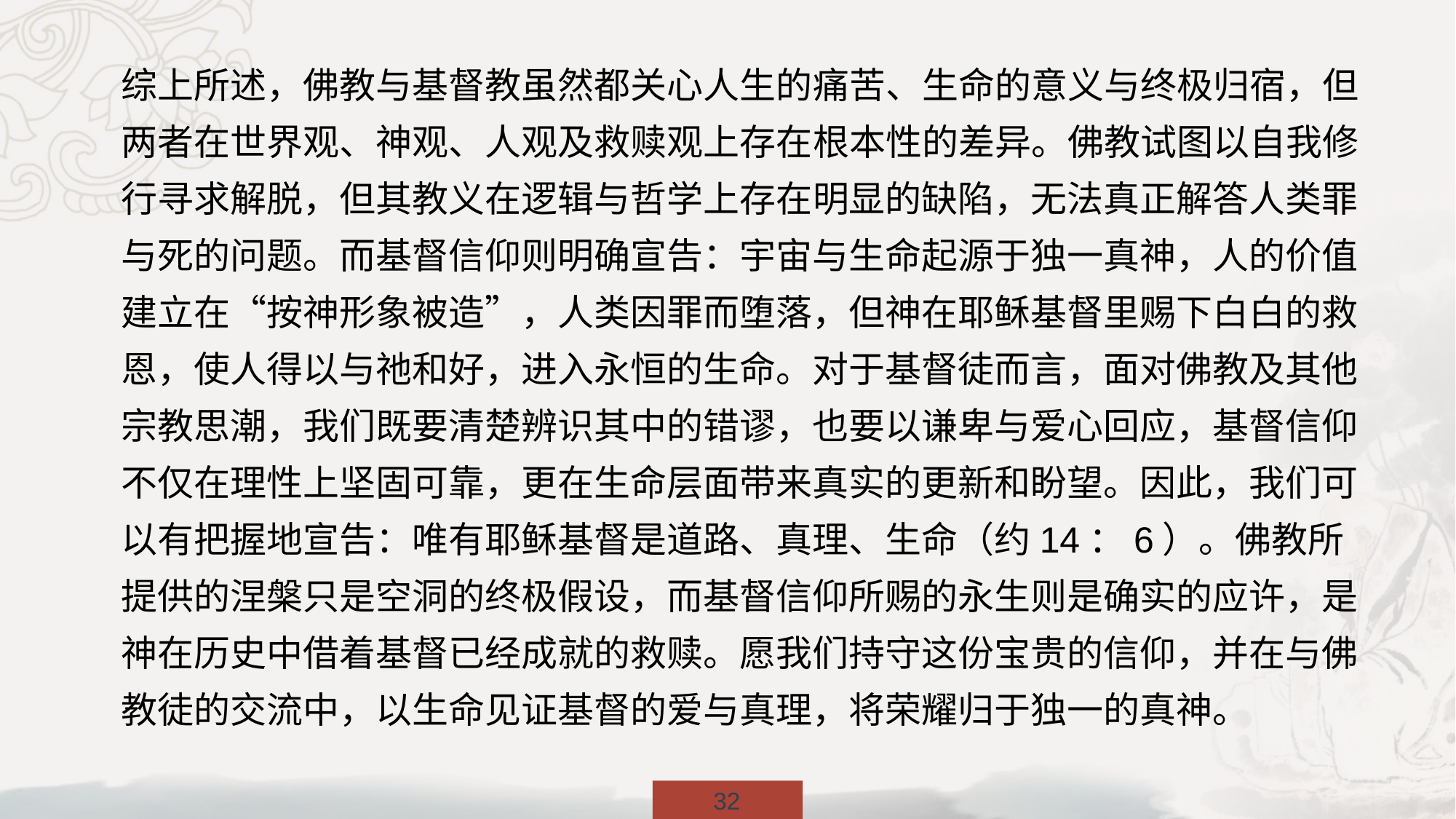

综上所述，佛教与基督教虽然都关心人生的痛苦、生命的意义与终极归宿，但两者在世界观、神观、人观及救赎观上存在根本性的差异。佛教试图以自我修行寻求解脱，但其教义在逻辑与哲学上存在明显的缺陷，无法真正解答人类罪与死的问题。而基督信仰则明确宣告：宇宙与生命起源于独一真神，人的价值建立在“按神形象被造”，人类因罪而堕落，但神在耶稣基督里赐下白白的救恩，使人得以与祂和好，进入永恒的生命。对于基督徒而言，面对佛教及其他宗教思潮，我们既要清楚辨识其中的错谬，也要以谦卑与爱心回应，基督信仰不仅在理性上坚固可靠，更在生命层面带来真实的更新和盼望。因此，我们可以有把握地宣告：唯有耶稣基督是道路、真理、生命（约14：6）。佛教所提供的涅槃只是空洞的终极假设，而基督信仰所赐的永生则是确实的应许，是神在历史中借着基督已经成就的救赎。愿我们持守这份宝贵的信仰，并在与佛教徒的交流中，以生命见证基督的爱与真理，将荣耀归于独一的真神。